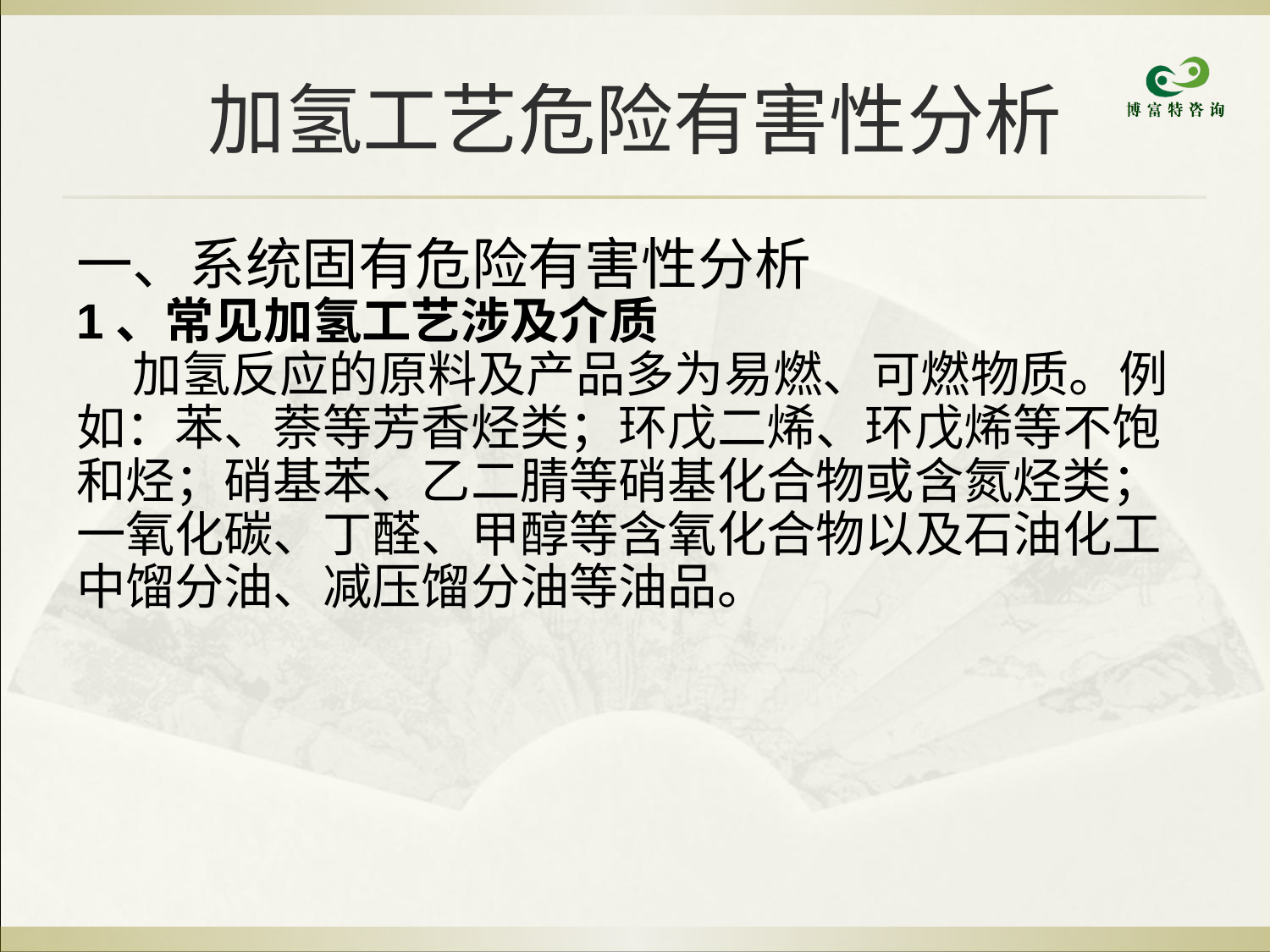

加氢工艺危险有害性分析
一、系统固有危险有害性分析
1、常见加氢工艺涉及介质
    加氢反应的原料及产品多为易燃、可燃物质。例如：苯、萘等芳香烃类；环戊二烯、环戊烯等不饱和烃；硝基苯、乙二腈等硝基化合物或含氮烃类；一氧化碳、丁醛、甲醇等含氧化合物以及石油化工中馏分油、减压馏分油等油品。